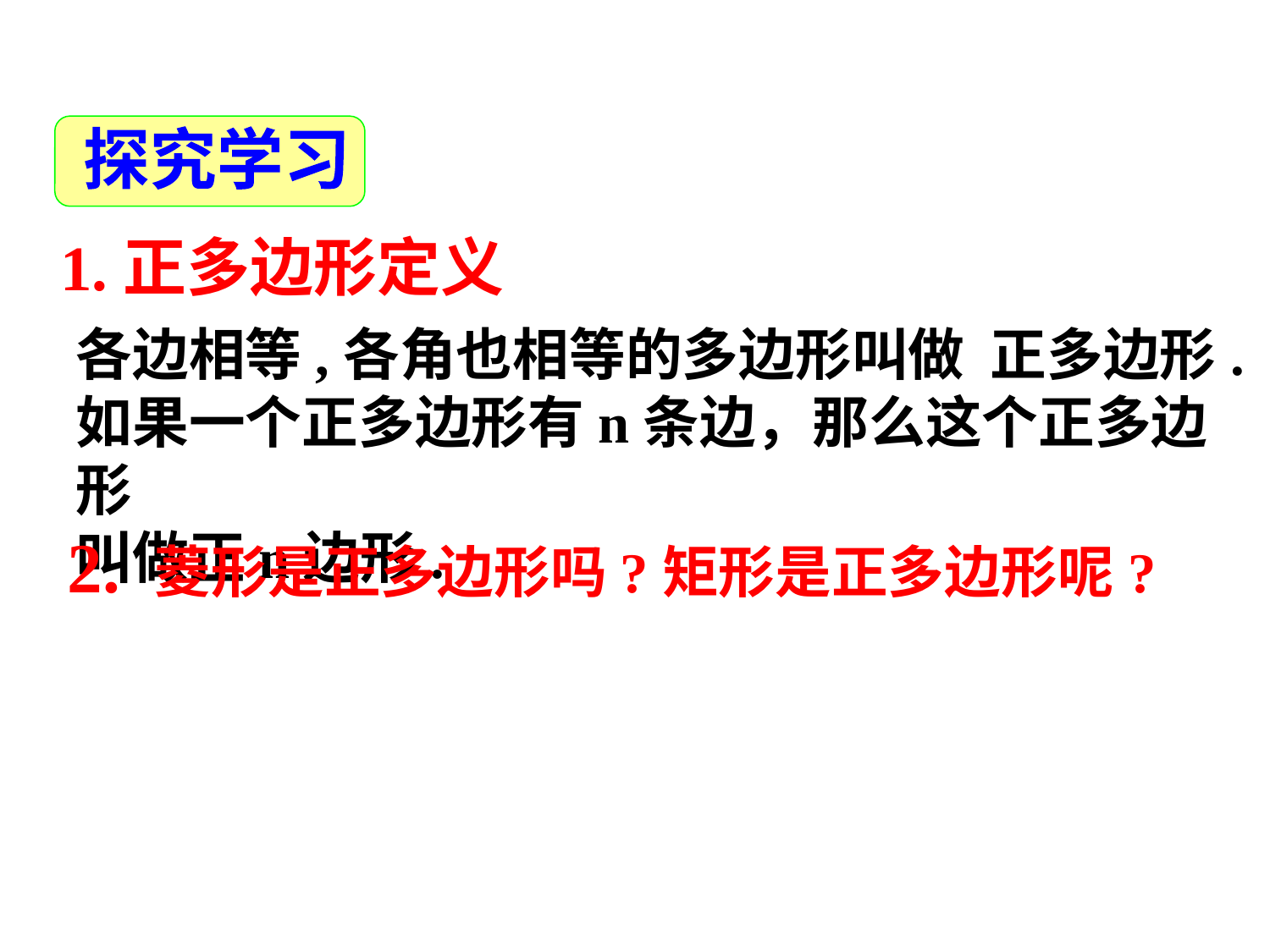

探究学习
1.正多边形定义
各边相等,各角也相等的多边形叫做  正多边形.
如果一个正多边形有n条边，那么这个正多边形
叫做正n边形.
2. 菱形是正多边形吗?矩形是正多边形呢?